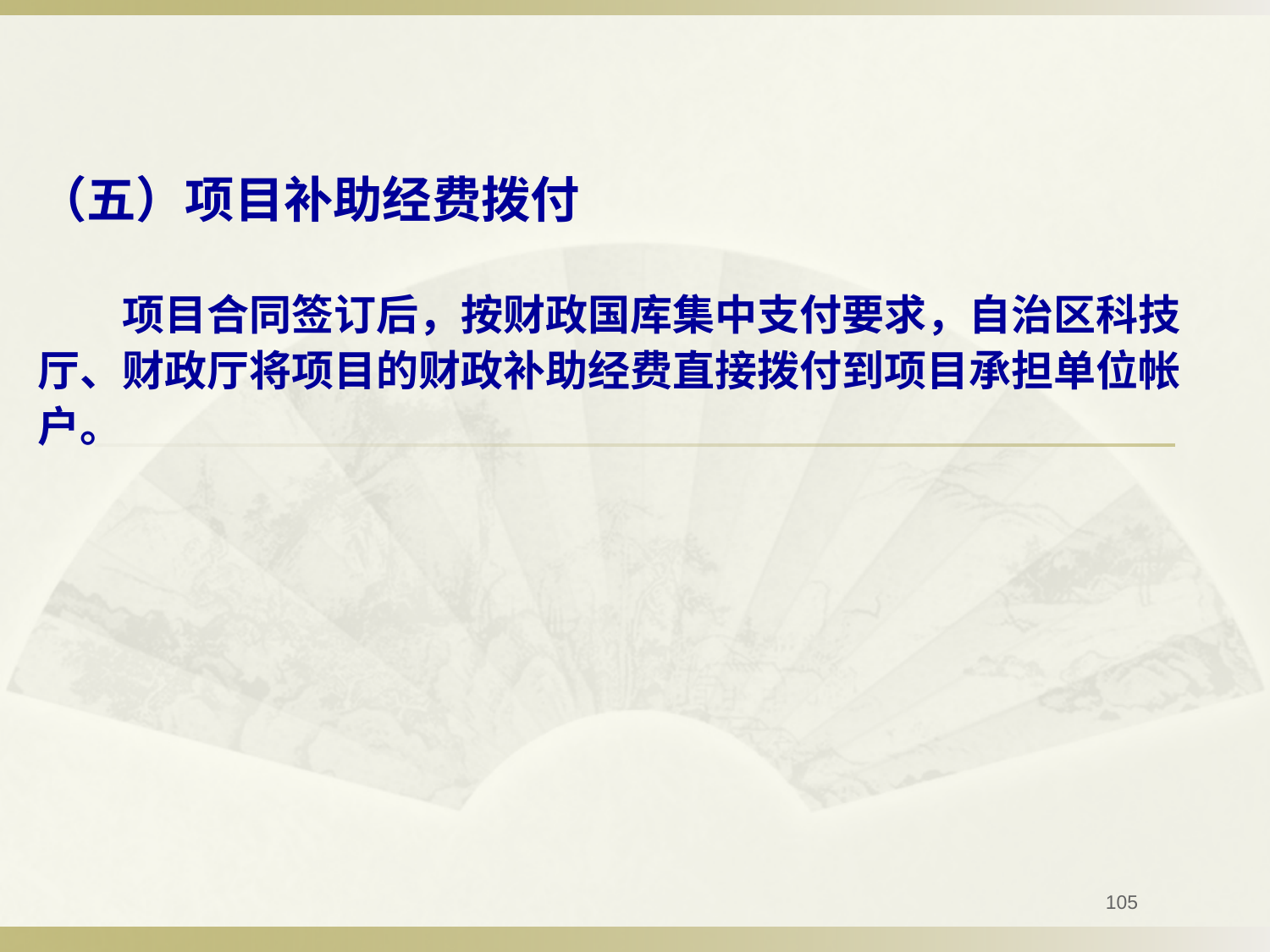

（五）项目补助经费拨付

　　项目合同签订后，按财政国库集中支付要求，自治区科技厅、财政厅将项目的财政补助经费直接拨付到项目承担单位帐户。

105